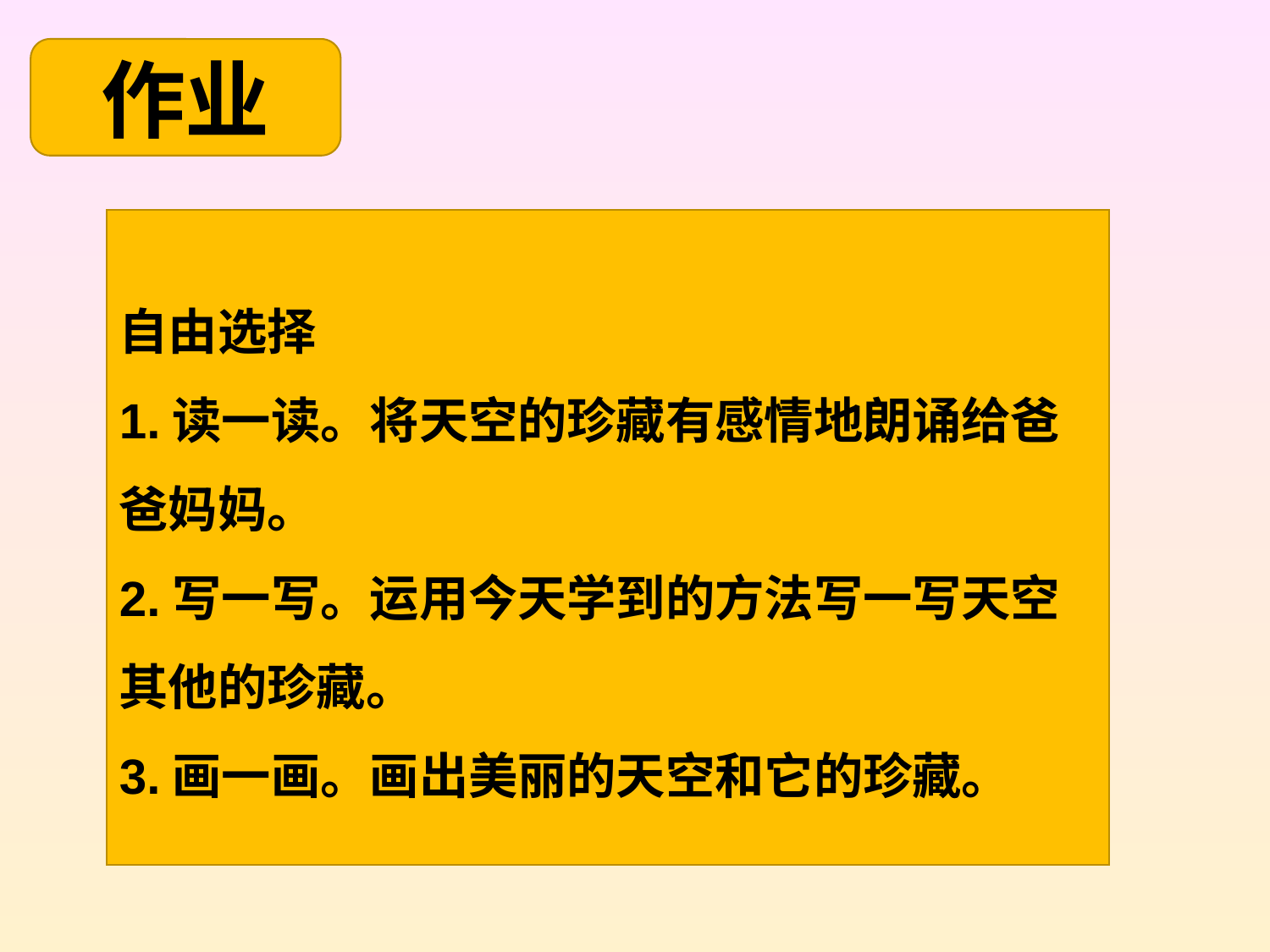

作业
自由选择
1.读一读。将天空的珍藏有感情地朗诵给爸爸妈妈。
2.写一写。运用今天学到的方法写一写天空其他的珍藏。
3.画一画。画出美丽的天空和它的珍藏。